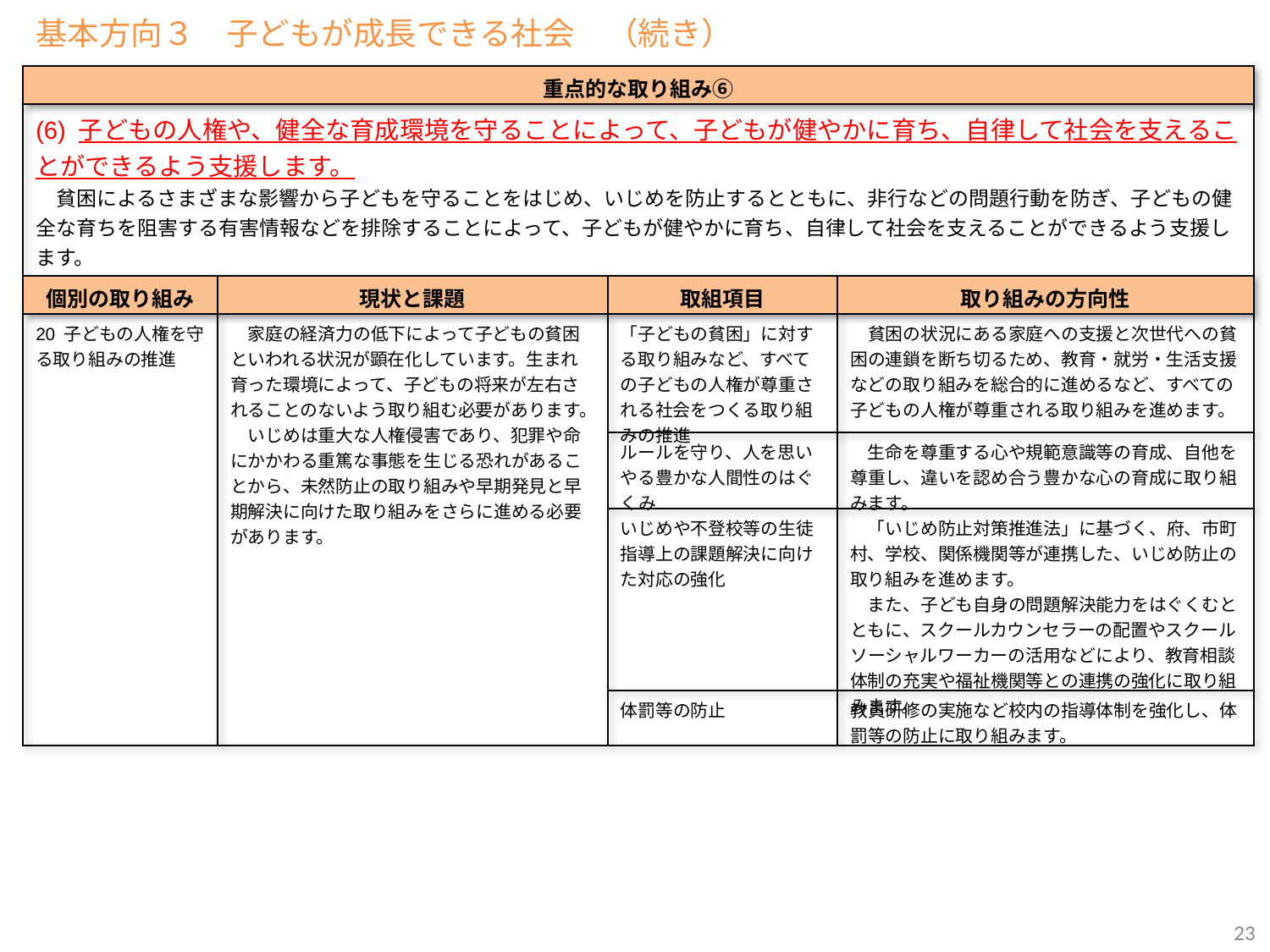

基本方向３　子どもが成長できる社会　（続き）
| 重点的な取り組み⑥ |  |  |  |
| --- | --- | --- | --- |
| (6) 子どもの人権や、健全な育成環境を守ることによって、子どもが健やかに育ち、自律して社会を支えることができるよう支援します。 　貧困によるさまざまな影響から子どもを守ることをはじめ、いじめを防止するとともに、非行などの問題行動を防ぎ、子どもの健全な育ちを阻害する有害情報などを排除することによって、子どもが健やかに育ち、自律して社会を支えることができるよう支援します。 |  |  |  |
| 個別の取り組み | 現状と課題 | 取組項目 | 取り組みの方向性 |
| 20 子どもの人権を守る取り組みの推進 | 家庭の経済力の低下によって子どもの貧困といわれる状況が顕在化しています。生まれ育った環境によって、子どもの将来が左右されることのないよう取り組む必要があります。 　いじめは重大な人権侵害であり、犯罪や命にかかわる重篤な事態を生じる恐れがあることから、未然防止の取り組みや早期発見と早期解決に向けた取り組みをさらに進める必要があります。 | 「子どもの貧困」に対する取り組みなど、すべての子どもの人権が尊重される社会をつくる取り組みの推進 | 貧困の状況にある家庭への支援と次世代への貧困の連鎖を断ち切るため、教育・就労・生活支援などの取り組みを総合的に進めるなど、すべての子どもの人権が尊重される取り組みを進めます。 |
|  |  | ルールを守り、人を思いやる豊かな人間性のはぐくみ | 生命を尊重する心や規範意識等の育成、自他を尊重し、違いを認め合う豊かな心の育成に取り組みます。 |
|  |  | いじめや不登校等の生徒指導上の課題解決に向けた対応の強化 | 「いじめ防止対策推進法」に基づく、府、市町村、学校、関係機関等が連携した、いじめ防止の取り組みを進めます。 　また、子ども自身の問題解決能力をはぐくむとともに、スクールカウンセラーの配置やスクールソーシャルワーカーの活用などにより、教育相談体制の充実や福祉機関等との連携の強化に取り組みます。 |
|  |  | 体罰等の防止 | 教員研修の実施など校内の指導体制を強化し、体罰等の防止に取り組みます。 |
23